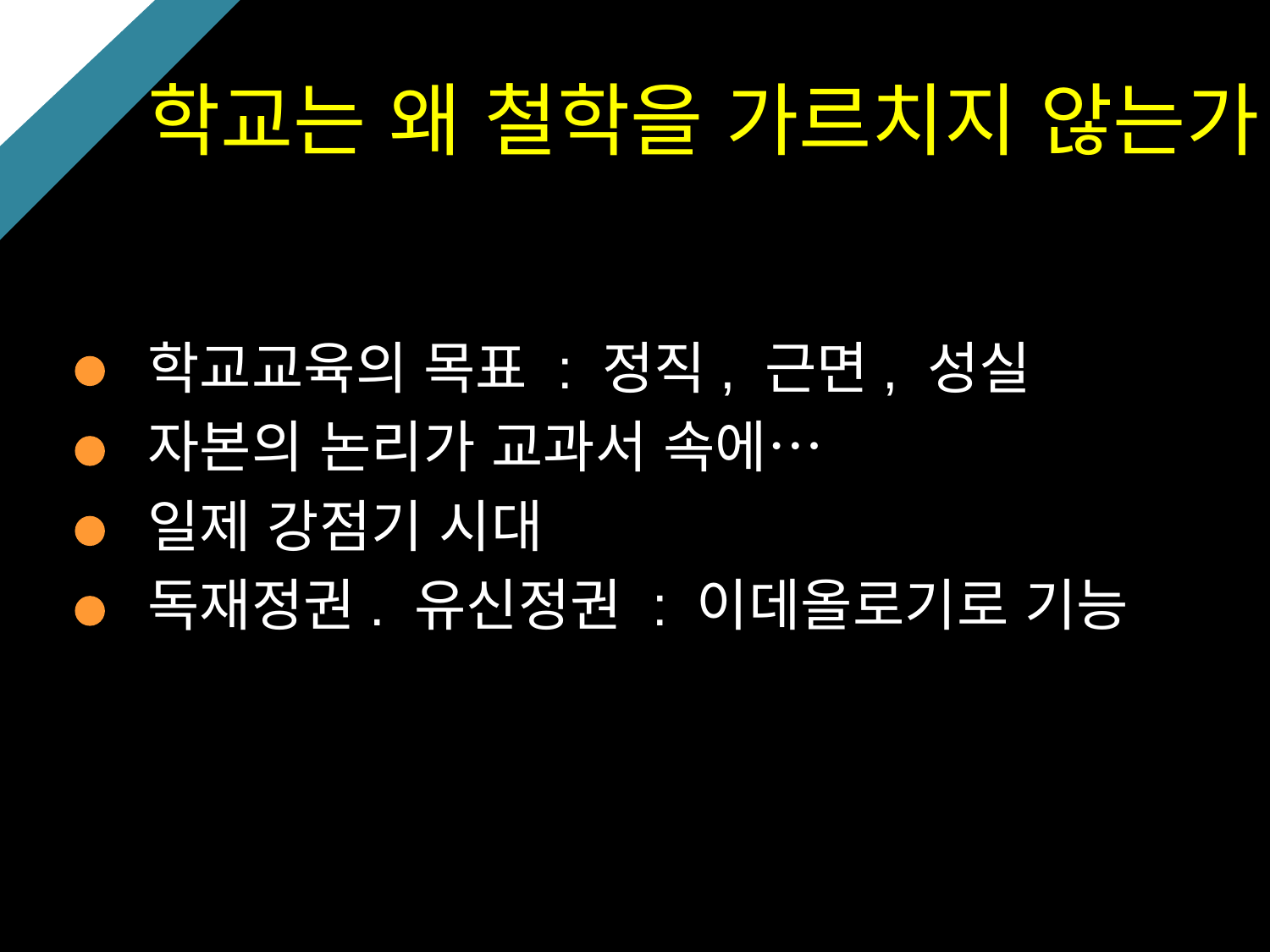

# 학교는 왜 철학을 가르치지 않는가?
학교교육의 목표 : 정직, 근면, 성실
자본의 논리가 교과서 속에…
일제 강점기 시대
독재정권. 유신정권 : 이데올로기로 기능